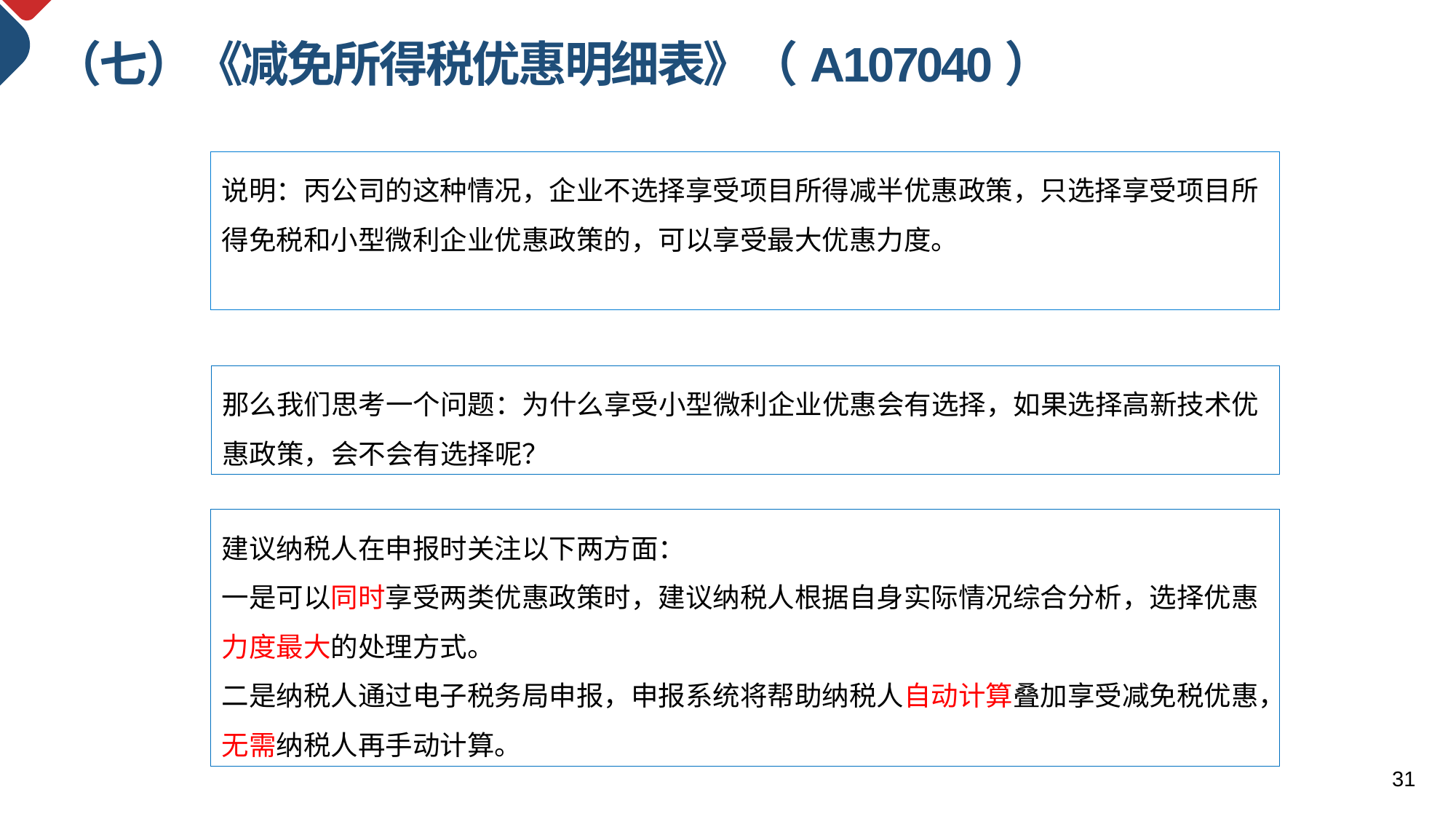

（七）《减免所得税优惠明细表》（A107040）
说明：丙公司的这种情况，企业不选择享受项目所得减半优惠政策，只选择享受项目所得免税和小型微利企业优惠政策的，可以享受最大优惠力度。

那么我们思考一个问题：为什么享受小型微利企业优惠会有选择，如果选择高新技术优惠政策，会不会有选择呢？
建议纳税人在申报时关注以下两方面：
一是可以同时享受两类优惠政策时，建议纳税人根据自身实际情况综合分析，选择优惠力度最大的处理方式。
二是纳税人通过电子税务局申报，申报系统将帮助纳税人自动计算叠加享受减免税优惠，无需纳税人再手动计算。